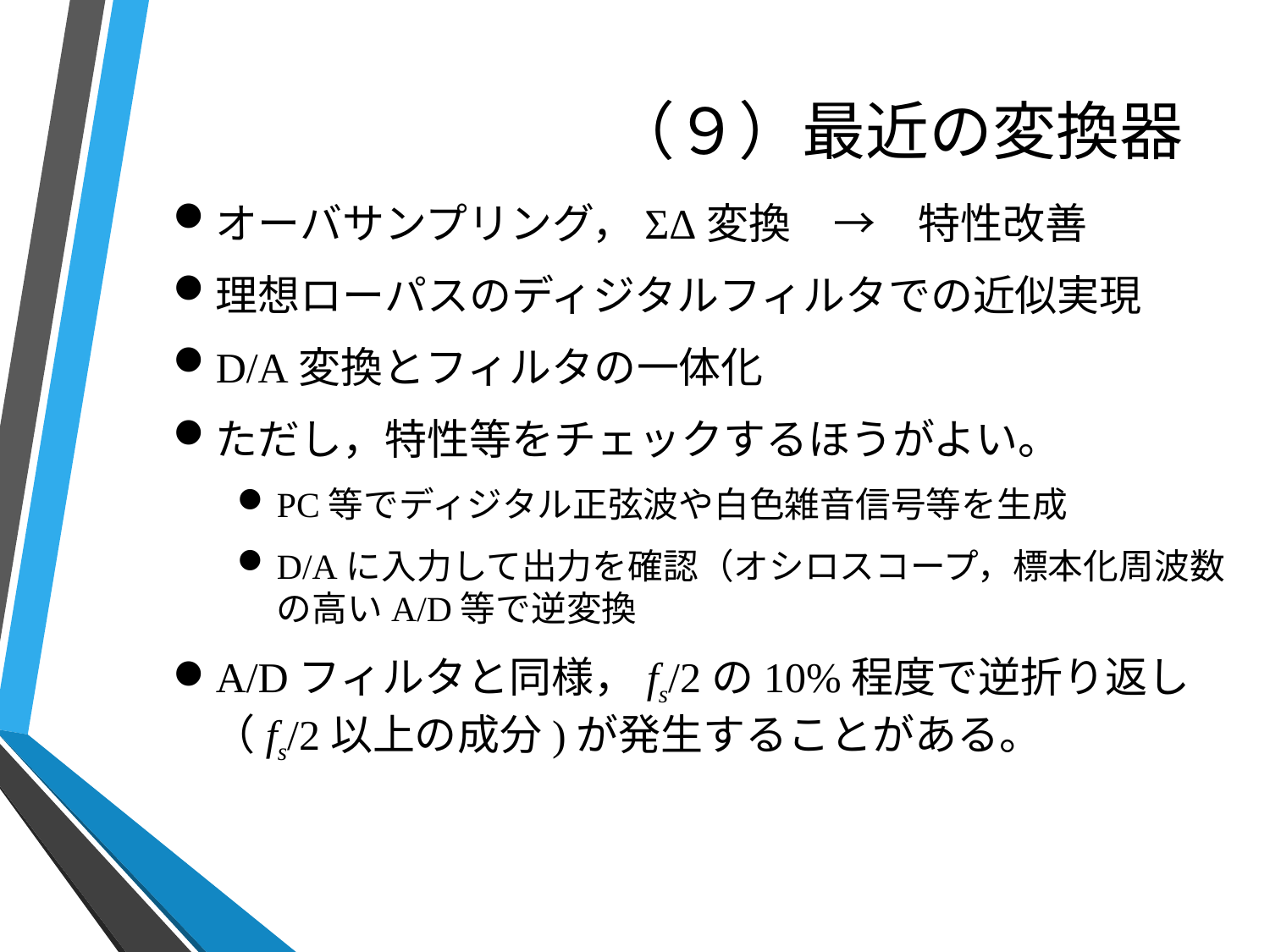

# （９）最近の変換器
オーバサンプリング，ΣΔ変換　→　特性改善
理想ローパスのディジタルフィルタでの近似実現
D/A変換とフィルタの一体化
ただし，特性等をチェックするほうがよい。
PC等でディジタル正弦波や白色雑音信号等を生成
D/Aに入力して出力を確認（オシロスコープ，標本化周波数の高いA/D等で逆変換
A/Dフィルタと同様，fs/2の10%程度で逆折り返し（fs/2以上の成分)が発生することがある。